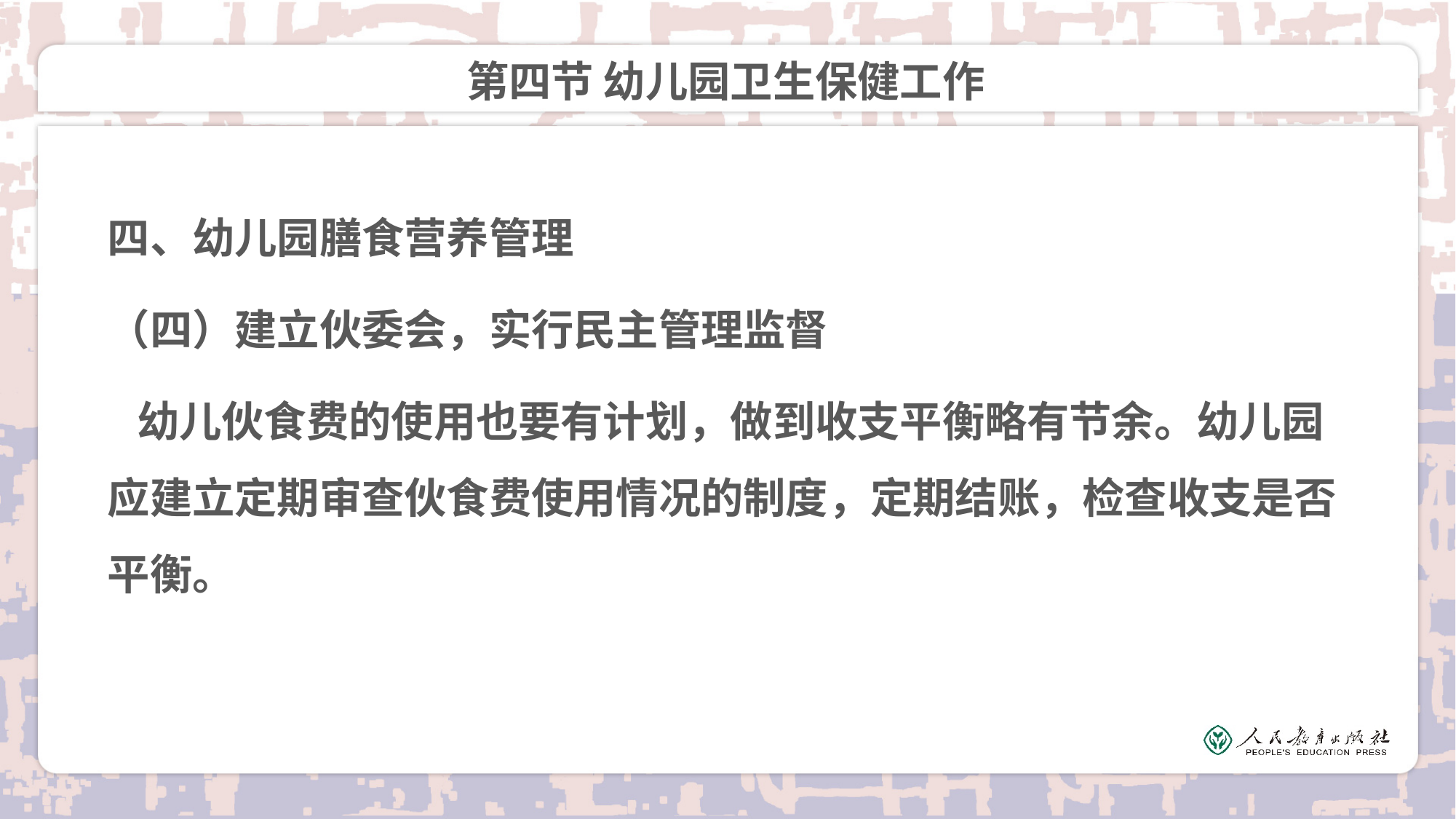

# 第四节 幼儿园卫生保健工作
四、幼儿园膳食营养管理
（四）建立伙委会，实行民主管理监督
  幼儿伙食费的使用也要有计划，做到收支平衡略有节余。幼儿园应建立定期审查伙食费使用情况的制度，定期结账，检查收支是否平衡。